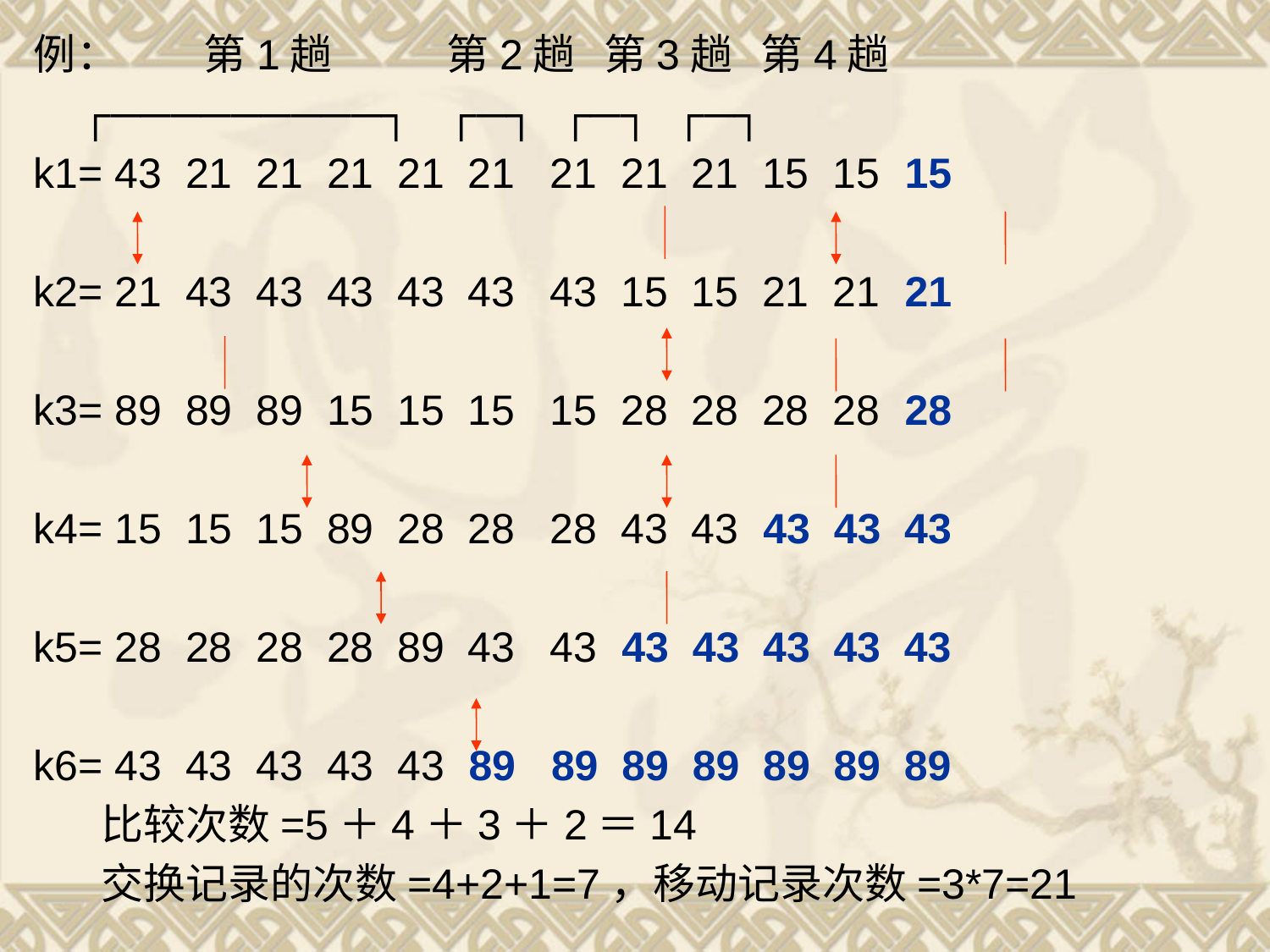

例：         第1趟            第2趟   第3趟   第4趟
    ┌─────────┐   ┌─┐  ┌─┐  ┌─┐
k1= 43  21  21  21  21  21   21  21  21  15  15  15

k2= 21  43  43  43  43  43   43  15  15  21  21  21

k3= 89  89  89  15  15  15   15  28  28  28  28  28

k4= 15  15  15  89  28  28   28  43  43  43  43  43

k5= 28  28  28  28  89  43   43  43  43  43  43  43

k6= 43  43  43  43  43  89   89  89  89  89  89  89
      比较次数=5＋4＋3＋2＝14
      交换记录的次数=4+2+1=7，移动记录次数=3*7=21